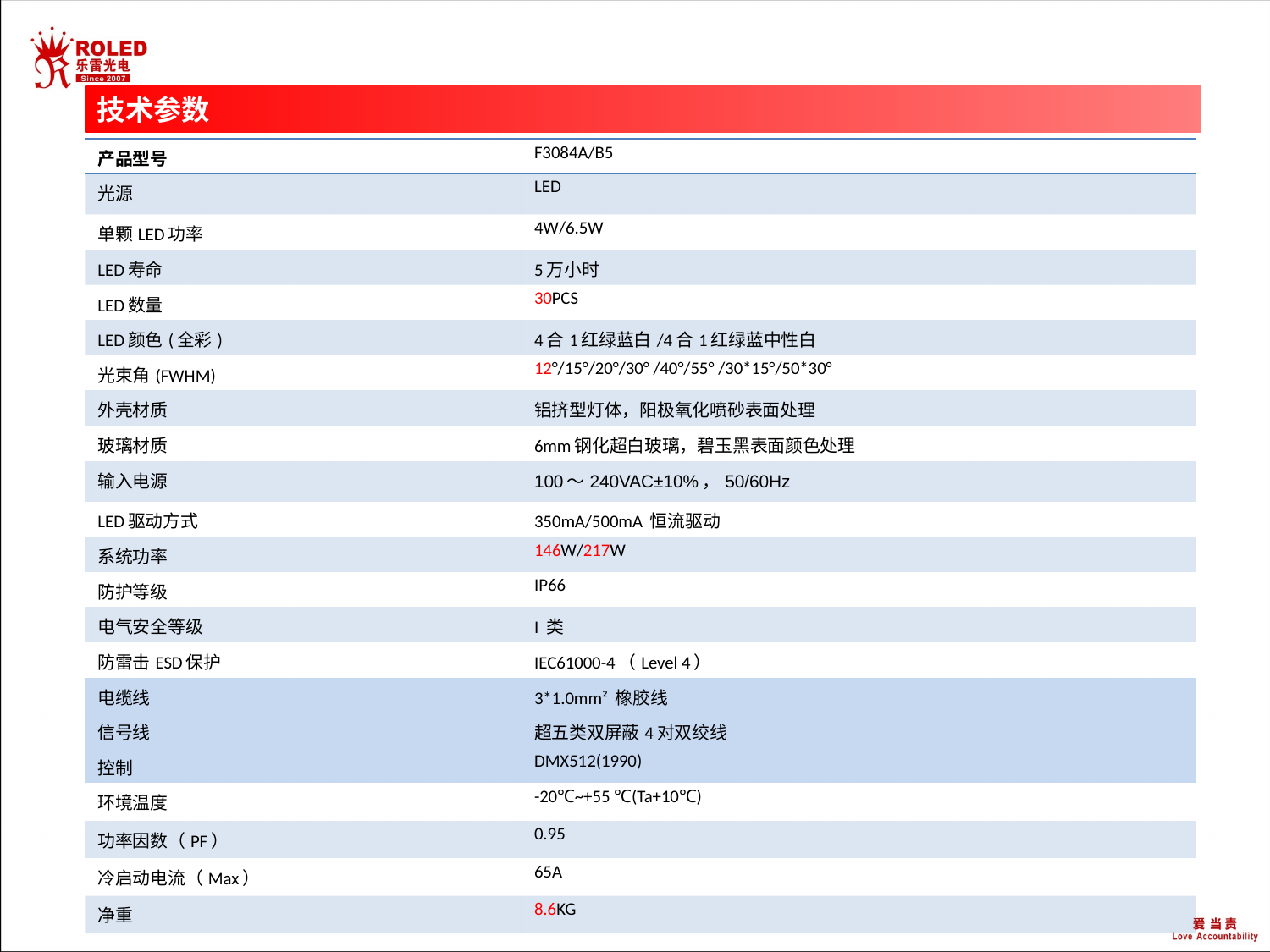

技术参数
| 产品型号 | F3084A/B5 |
| --- | --- |
| 光源 | LED |
| 单颗LED功率 | 4W/6.5W |
| LED寿命 | 5万小时 |
| LED数量 | 30PCS |
| LED颜色(全彩) | 4合1红绿蓝白/4合1红绿蓝中性白 |
| 光束角(FWHM) | 12°/15°/20°/30° /40°/55° /30\*15°/50\*30° |
| 外壳材质 | 铝挤型灯体，阳极氧化喷砂表面处理 |
| 玻璃材质 | 6mm钢化超白玻璃，碧玉黑表面颜色处理 |
| 输入电源 | 100～240VAC±10%，50/60Hz |
| LED驱动方式 | 350mA/500mA 恒流驱动 |
| 系统功率 | 146W/217W |
| 防护等级 | IP66 |
| 电气安全等级 | I 类 |
| 防雷击ESD保护 | IEC61000-4（Level 4） |
| 电缆线 | 3\*1.0mm² 橡胶线 |
| 信号线 | 超五类双屏蔽4对双绞线 |
| 控制 | DMX512(1990) |
| 环境温度 | -20℃~+55 ℃(Ta+10℃) |
| 功率因数（PF） | 0.95 |
| 冷启动电流（Max） | 65A |
| 净重 | 8.6KG |